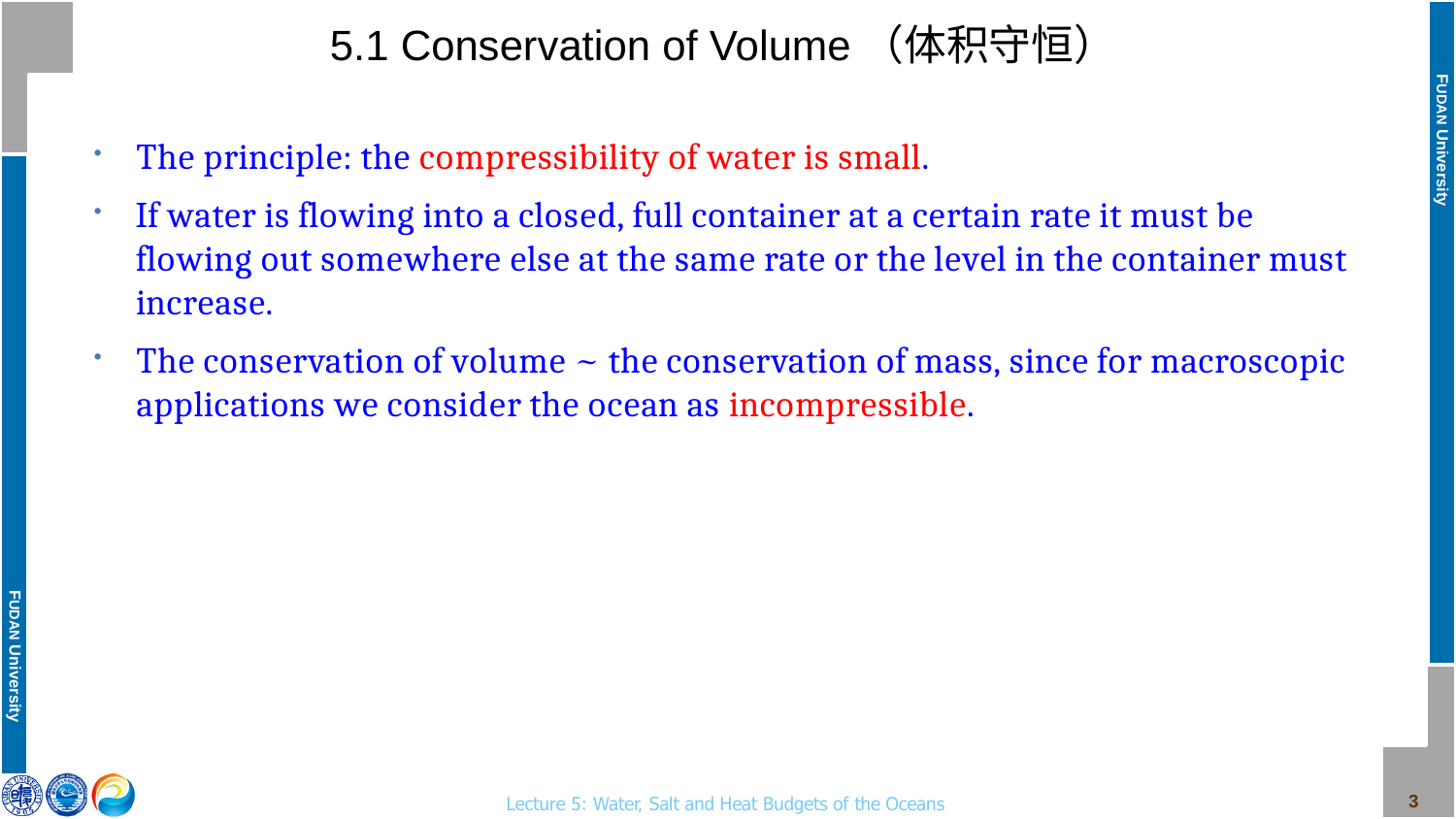

# 5.1 Conservation of Volume（体积守恒）
The principle: the compressibility of water is small.
If water is flowing into a closed, full container at a certain rate it must be flowing out somewhere else at the same rate or the level in the container must increase.
The conservation of volume ~ the conservation of mass, since for macroscopic applications we consider the ocean as incompressible.